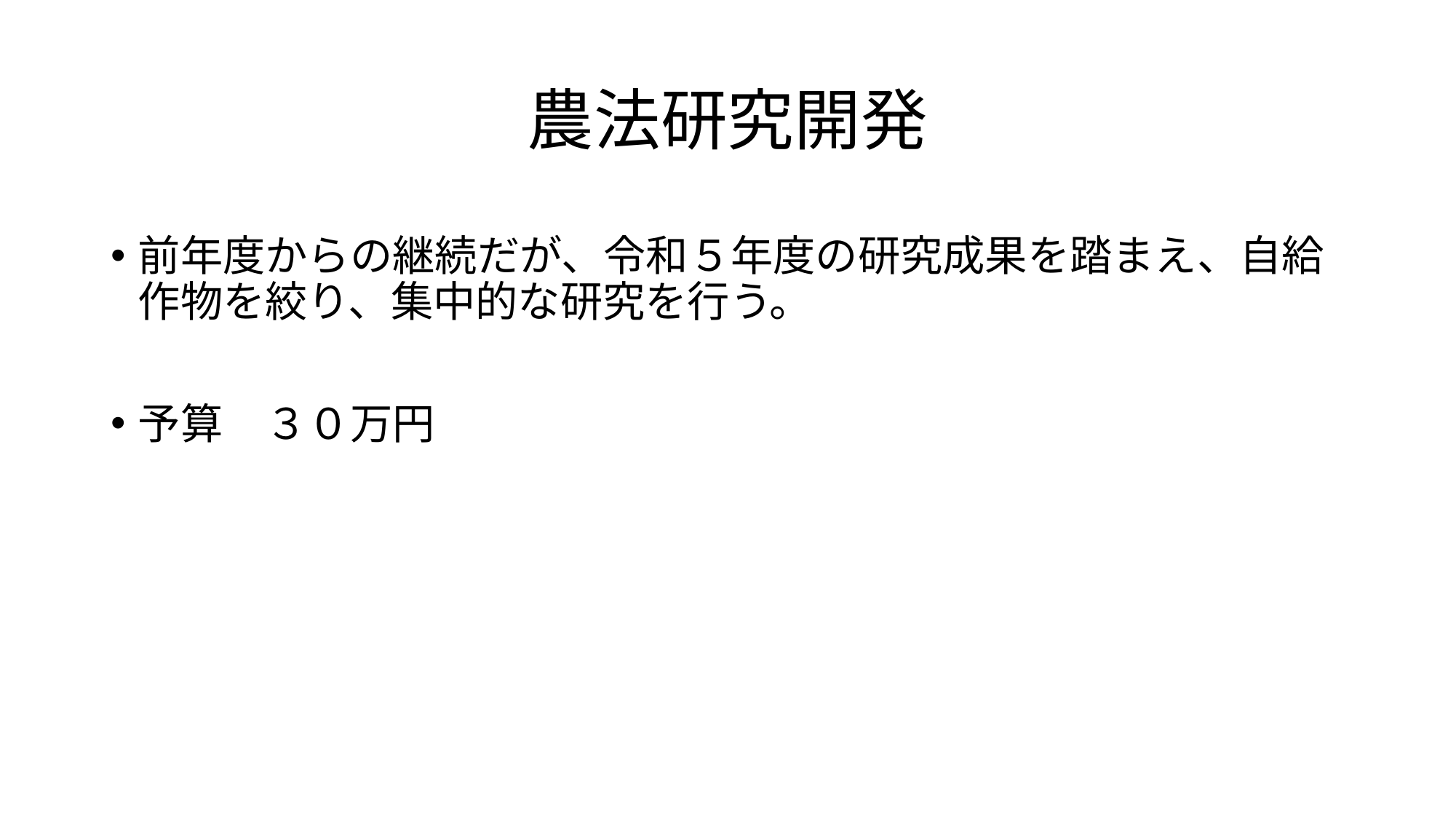

# 農法研究開発

前年度からの継続だが、令和５年度の研究成果を踏まえ、自給作物を絞り、集中的な研究を行う。

予算　３０万円